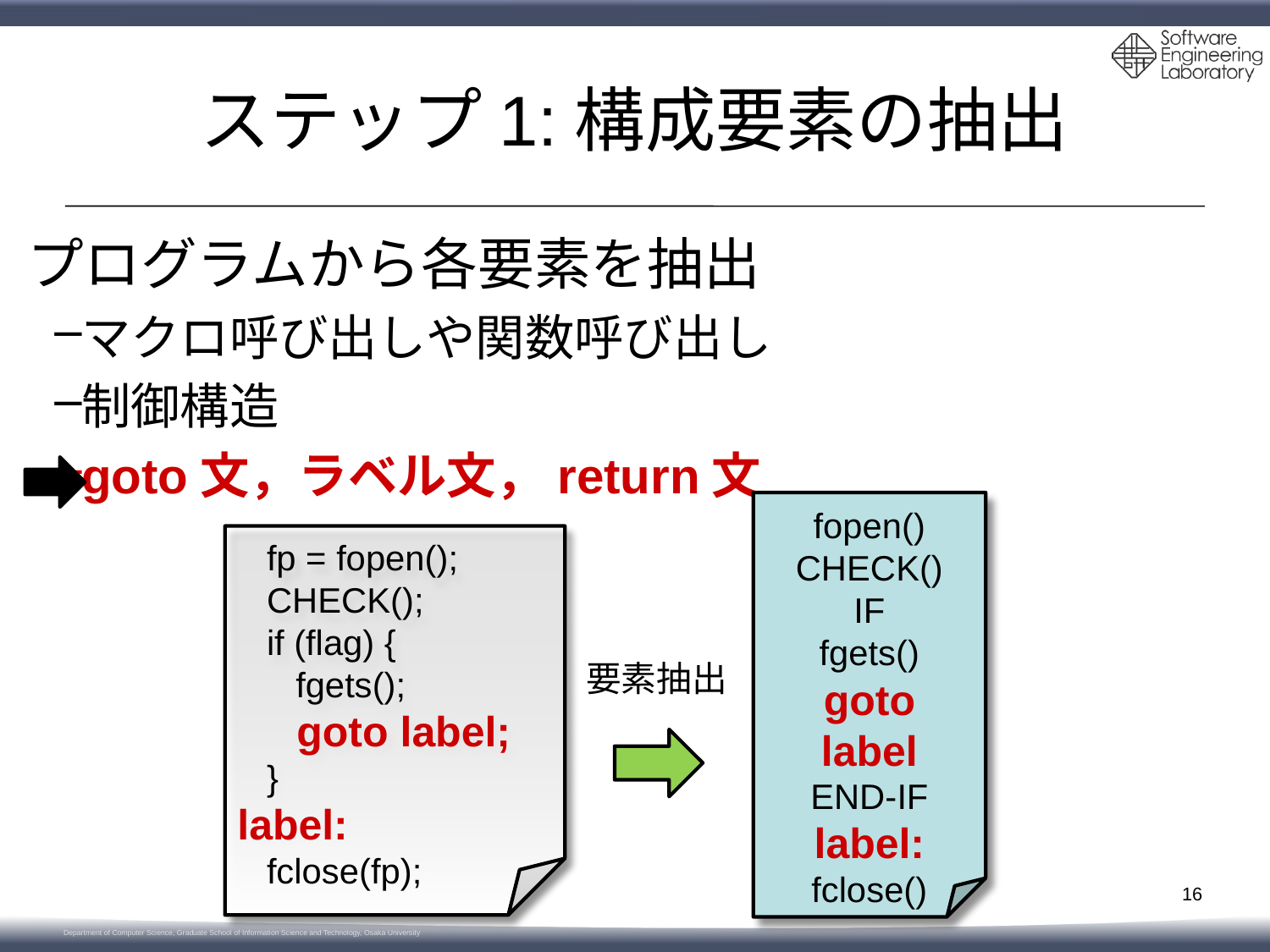

# ステップ1:構成要素の抽出
プログラムから各要素を抽出
マクロ呼び出しや関数呼び出し
制御構造
goto文，ラベル文，return文

fopen()
CHECK()
IF
fgets()
goto
label
END-IF
label:
fclose()

   fp = fopen();
   CHECK();
   if (flag) {
      fgets();
     goto label;
   }
label:
   fclose(fp);
要素抽出

16